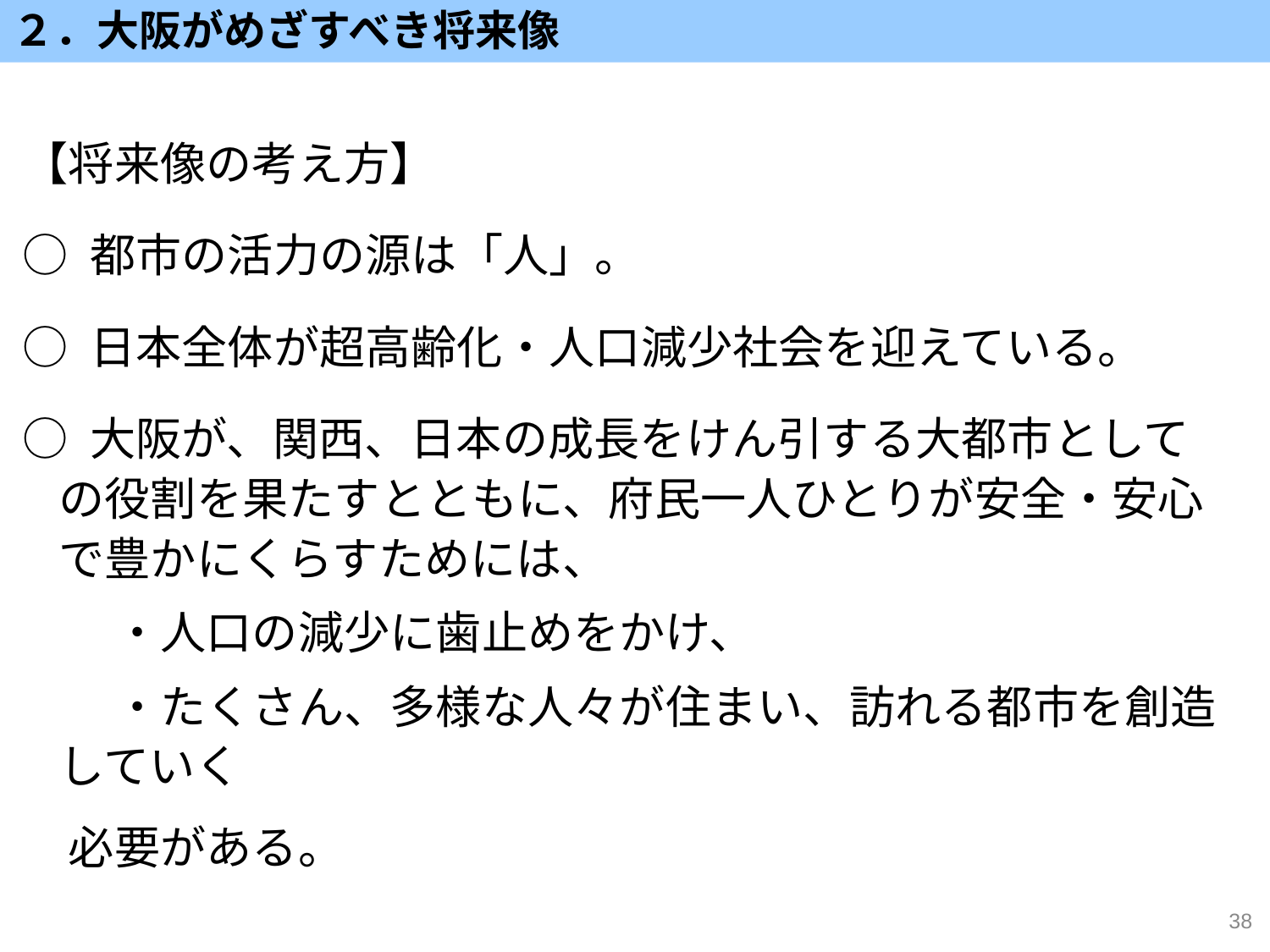

２．大阪がめざすべき将来像
【将来像の考え方】
○ 都市の活力の源は「人」。
○ 日本全体が超高齢化・人口減少社会を迎えている。
○ 大阪が、関西、日本の成長をけん引する大都市としての役割を果たすとともに、府民一人ひとりが安全・安心で豊かにくらすためには、
　　・人口の減少に歯止めをかけ、
　　・たくさん、多様な人々が住まい、訪れる都市を創造していく
　必要がある。
38